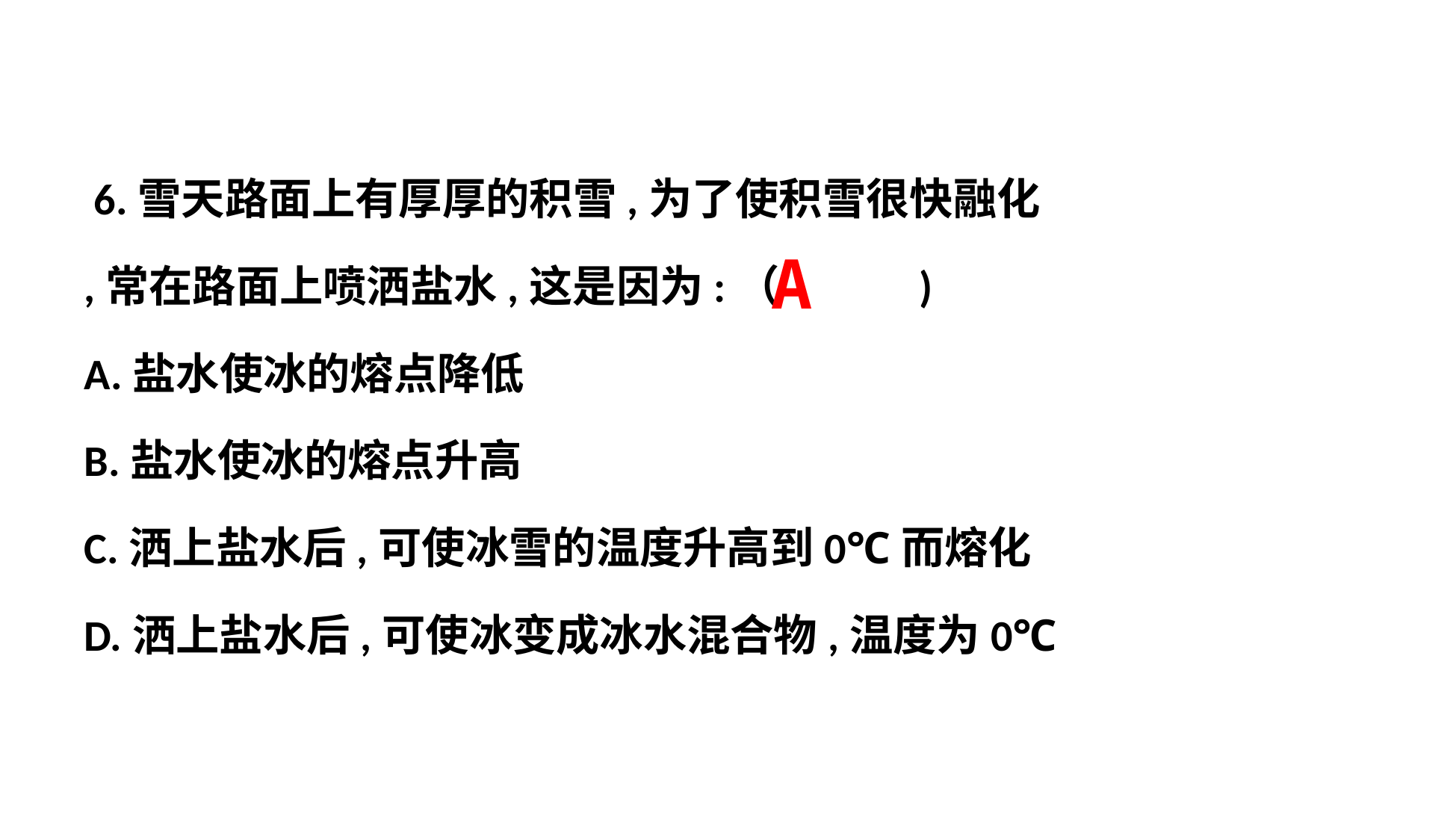

6.雪天路面上有厚厚的积雪,为了使积雪很快融化
,常在路面上喷洒盐水,这是因为:（             )
A.盐水使冰的熔点降低
B.盐水使冰的熔点升高
C.洒上盐水后,可使冰雪的温度升高到0℃而熔化
D.洒上盐水后,可使冰变成冰水混合物,温度为0℃
A